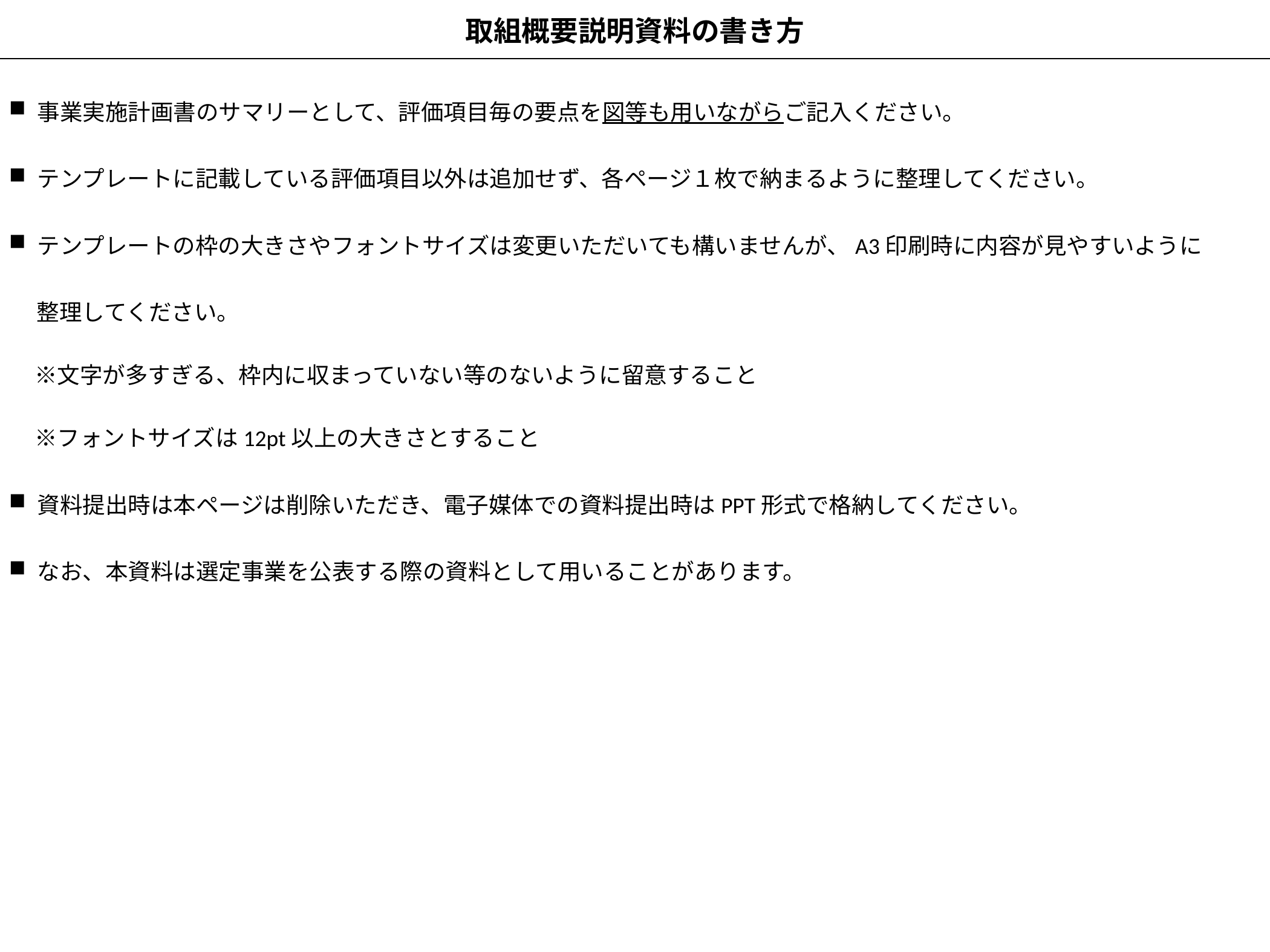

取組概要説明資料の書き方
事業実施計画書のサマリーとして、評価項目毎の要点を図等も用いながらご記入ください。
テンプレートに記載している評価項目以外は追加せず、各ページ１枚で納まるように整理してください。
テンプレートの枠の大きさやフォントサイズは変更いただいても構いませんが、A3印刷時に内容が見やすいように
　 整理してください。
     ※文字が多すぎる、枠内に収まっていない等のないように留意すること
     ※フォントサイズは12pt以上の大きさとすること
資料提出時は本ページは削除いただき、電子媒体での資料提出時はPPT形式で格納してください。
なお、本資料は選定事業を公表する際の資料として用いることがあります。